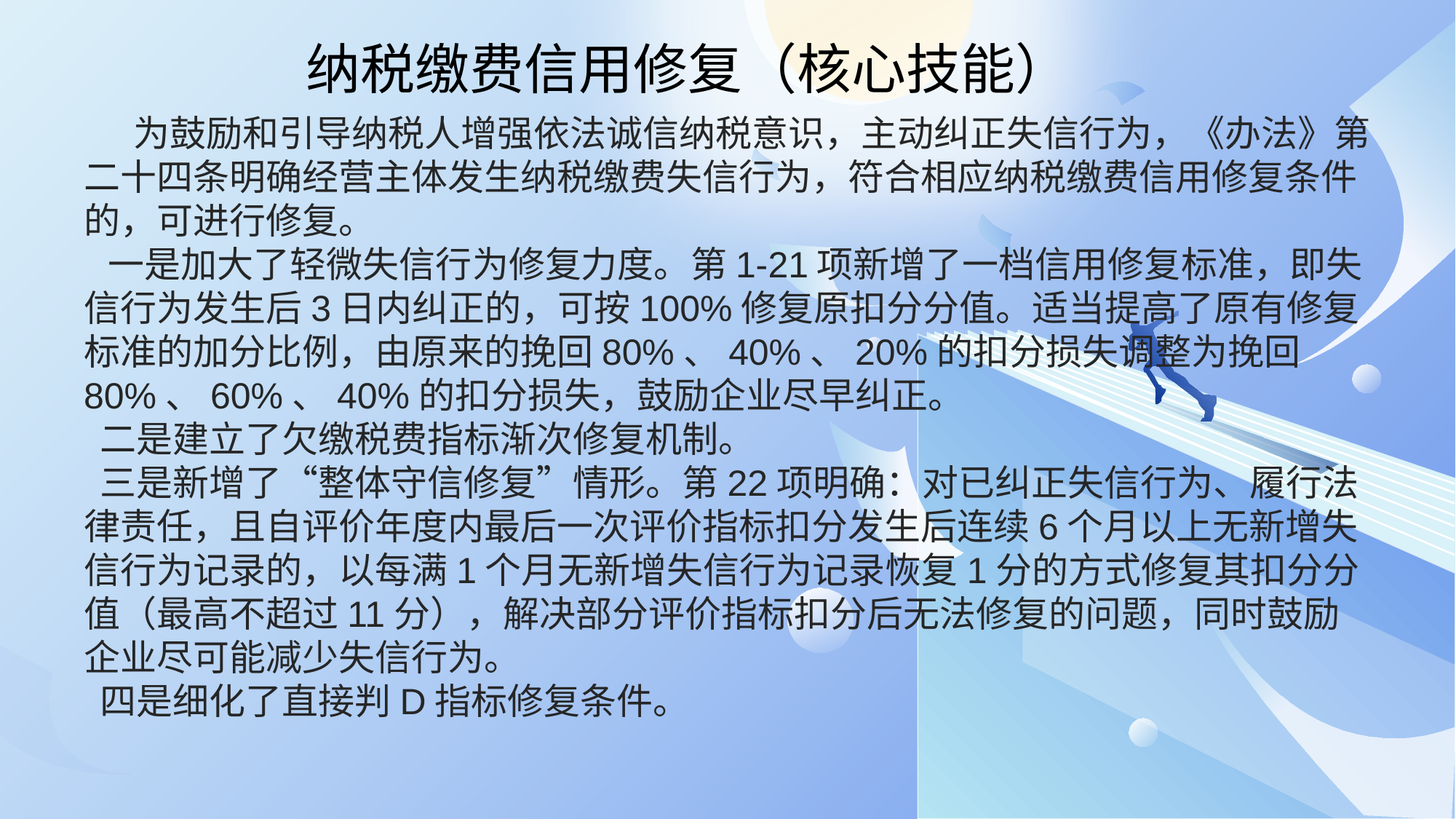

纳税缴费信用修复（核心技能）
     为鼓励和引导纳税人增强依法诚信纳税意识，主动纠正失信行为，《办法》第二十四条明确经营主体发生纳税缴费失信行为，符合相应纳税缴费信用修复条件的，可进行修复。
   一是加大了轻微失信行为修复力度。第1-21项新增了一档信用修复标准，即失信行为发生后3日内纠正的，可按100%修复原扣分分值。适当提高了原有修复标准的加分比例，由原来的挽回80%、40%、20%的扣分损失调整为挽回80%、60%、40%的扣分损失，鼓励企业尽早纠正。
  二是建立了欠缴税费指标渐次修复机制。
  三是新增了“整体守信修复”情形。第22项明确：对已纠正失信行为、履行法律责任，且自评价年度内最后一次评价指标扣分发生后连续6个月以上无新增失信行为记录的，以每满1个月无新增失信行为记录恢复1分的方式修复其扣分分值（最高不超过11分），解决部分评价指标扣分后无法修复的问题，同时鼓励企业尽可能减少失信行为。
  四是细化了直接判D指标修复条件。